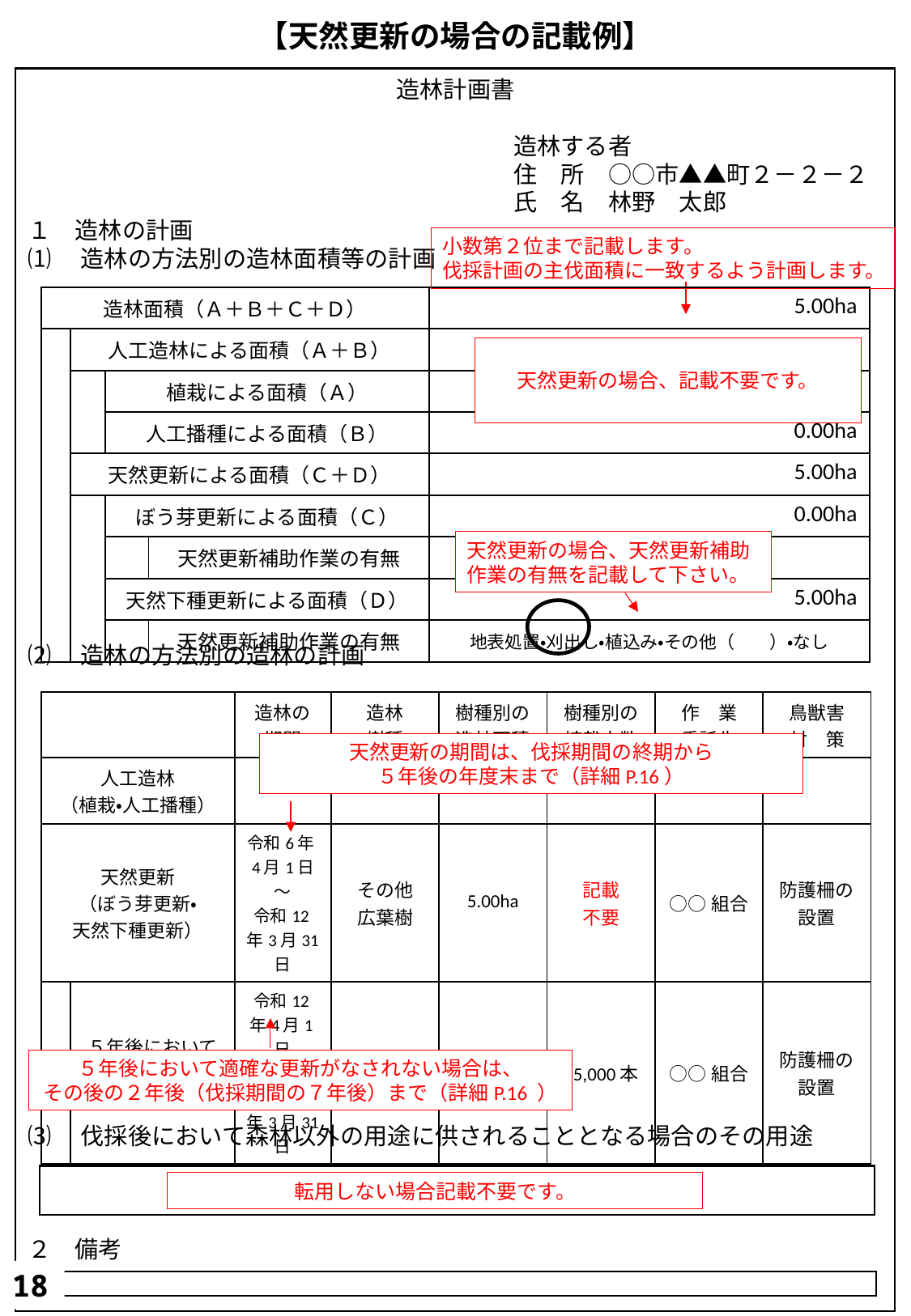

# 【天然更新の場合の記載例】
造林計画書

造林する者
住　所　○○市▲▲町２－２－２
氏　名　林野　太郎
１　造林の計画
⑴　造林の方法別の造林面積等の計画

⑵　造林の方法別の造林の計画

⑶　伐採後において森林以外の用途に供されることとなる場合のその用途

２　備考

告4,マP39‐3・P43-4
小数第２位まで記載します。
伐採計画の主伐面積に一致するよう計画します。
| 造林面積（Ａ＋Ｂ＋Ｃ＋Ｄ） |  |  |  | 5.00ha |
| --- | --- | --- | --- | --- |
|  | 人工造林による面積（Ａ＋Ｂ） |  |  | 0.00ha |
|  |  | 植栽による面積（Ａ） |  | 0.00ha |
|  |  | 人工播種による面積（Ｂ） |  | 0.00ha |
|  | 天然更新による面積（Ｃ＋Ｄ） |  |  | 5.00ha |
|  |  | ぼう芽更新による面積（Ｃ） |  | 0.00ha |
|  |  |  | 天然更新補助作業の有無 |  |
|  |  | 天然下種更新による面積（Ｄ） |  | 5.00ha |
|  |  |  | 天然更新補助作業の有無 | 地表処置・刈出し・植込み・その他（　　）・なし |

天然更新の場合、記載不要です。

天然更新の場合、天然更新補助作業の有無を記載して下さい。

|  |  | 造林の期間 | 造林 樹種 | 樹種別の 造林面積 | 樹種別の 植栽本数 | 作　業 委託先 | 鳥獣害 対　策 |
| --- | --- | --- | --- | --- | --- | --- | --- |
| 人工造林 （植栽・人工播種） |  |  |  |  |  |  |  |
| 天然更新 （ぼう芽更新・ 天然下種更新） |  | 令和6年4月1日 ～ 令和12年3月31日 | その他 広葉樹 | 5.00ha | 記載 不要 | ○○組合 | 防護柵の設置 |
|  | ５年後において適確な更新が なされない場合 | 令和12年4月1日 ～ 令和14年3月31日 | すぎ | 5.00ha | 15,000本 | ○○組合 | 防護柵の設置 |
天然更新の期間は、伐採期間の終期から
５年後の年度末まで（詳細P.16）
５年後において適確な更新がなされない場合は、
その後の２年後（伐採期間の７年後）まで（詳細P.16 ）

転用しない場合記載不要です。
18